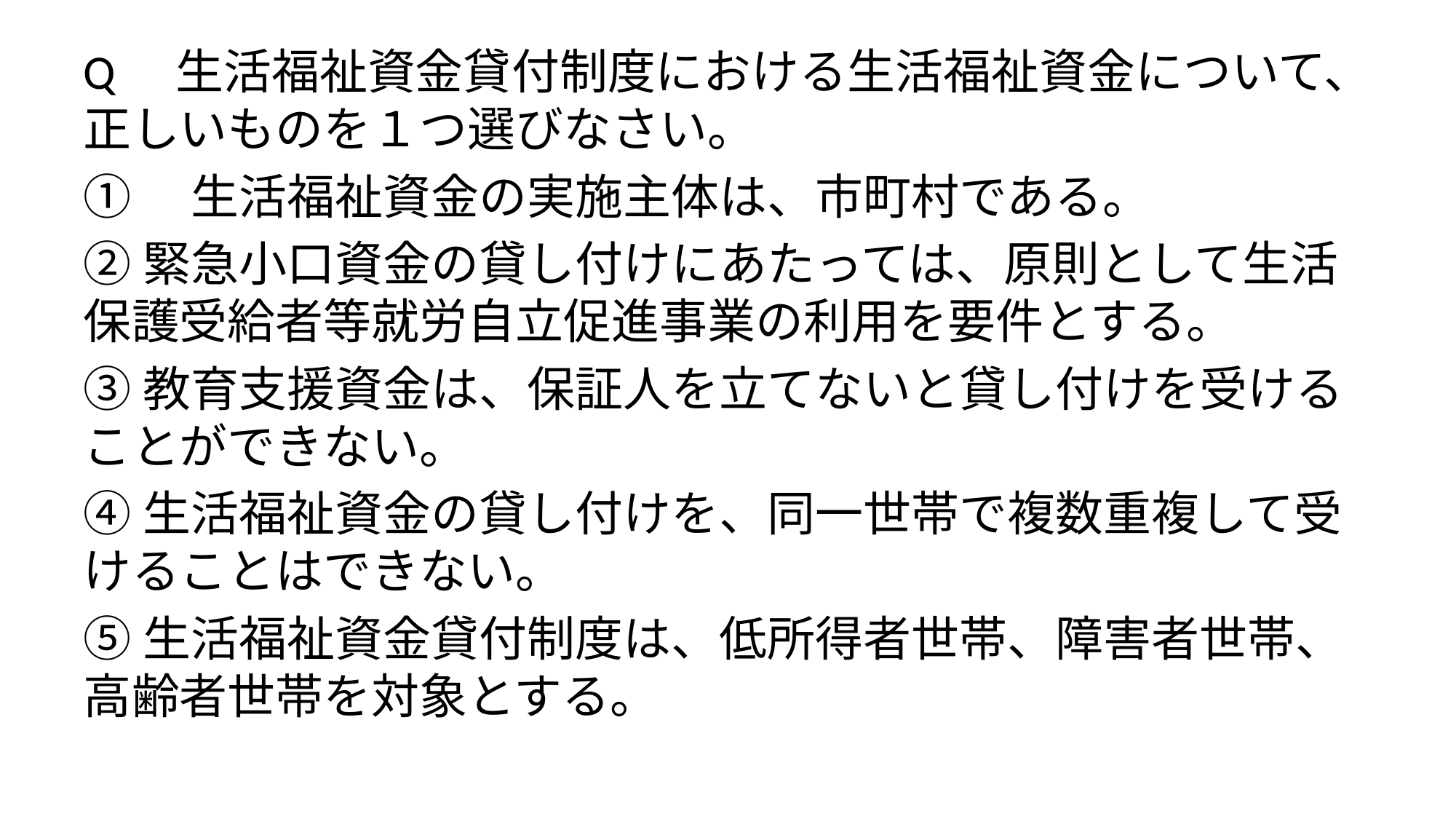

Q　生活福祉資金貸付制度における生活福祉資金について、正しいものを１つ選びなさい。
①　生活福祉資金の実施主体は、市町村である。
②緊急小口資金の貸し付けにあたっては、原則として生活保護受給者等就労自立促進事業の利用を要件とする。
③教育支援資金は、保証人を立てないと貸し付けを受けることができない。
④生活福祉資金の貸し付けを、同一世帯で複数重複して受けることはできない。
⑤生活福祉資金貸付制度は、低所得者世帯、障害者世帯、高齢者世帯を対象とする。